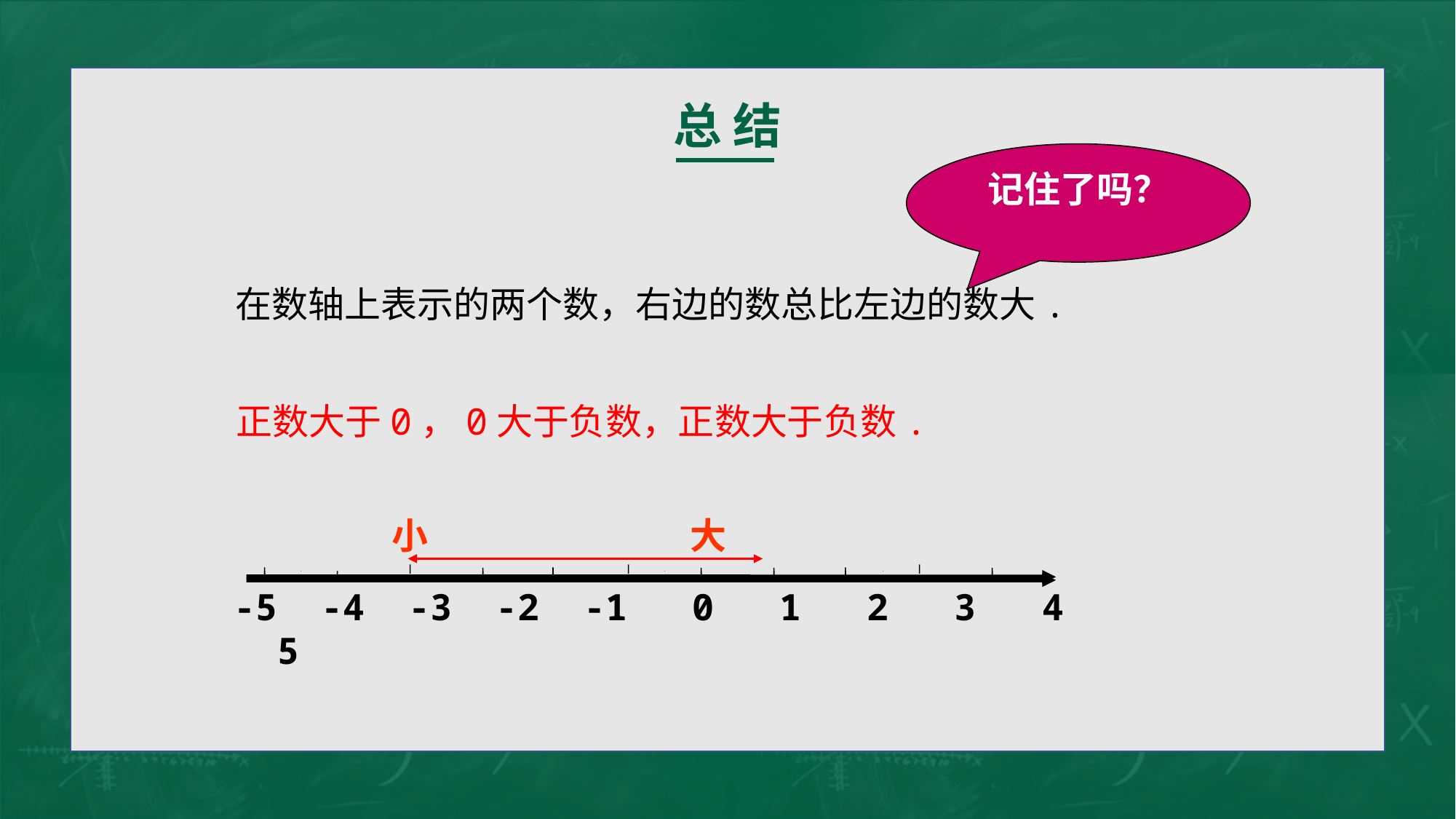

总 结
记住了吗？
在数轴上表示的两个数，右边的数总比左边的数大.
正数大于0，0大于负数，正数大于负数.
小                                大

-5  -4  -3  -2  -1   0   1   2   3   4   5